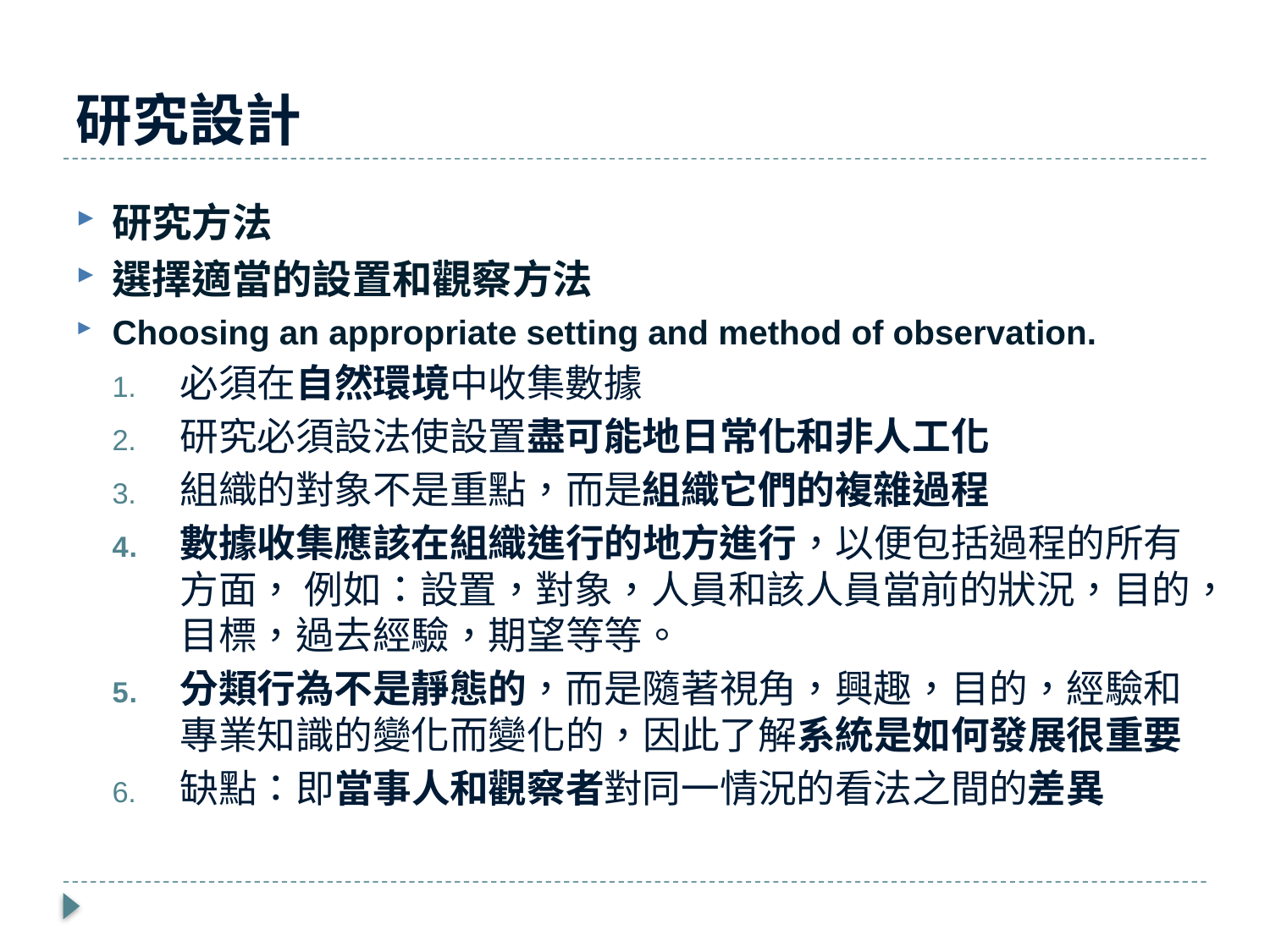

# 研究設計

研究方法
選擇適當的設置和觀察方法
Choosing an appropriate setting and method of observation.
必須在自然環境中收集數據
研究必須設法使設置盡可能地日常化和非人工化
組織的對象不是重點，而是組織它們的複雜過程
數據收集應該在組織進行的地方進行，以便包括過程的所有方面， 例如：設置，對象，人員和該人員當前的狀況，目的，目標，過去經驗，期望等等。
分類行為不是靜態的，而是隨著視角，興趣，目的，經驗和專業知識的變化而變化的，因此了解系統是如何發展很重要
缺點：即當事人和觀察者對同一情況的看法之間的差異